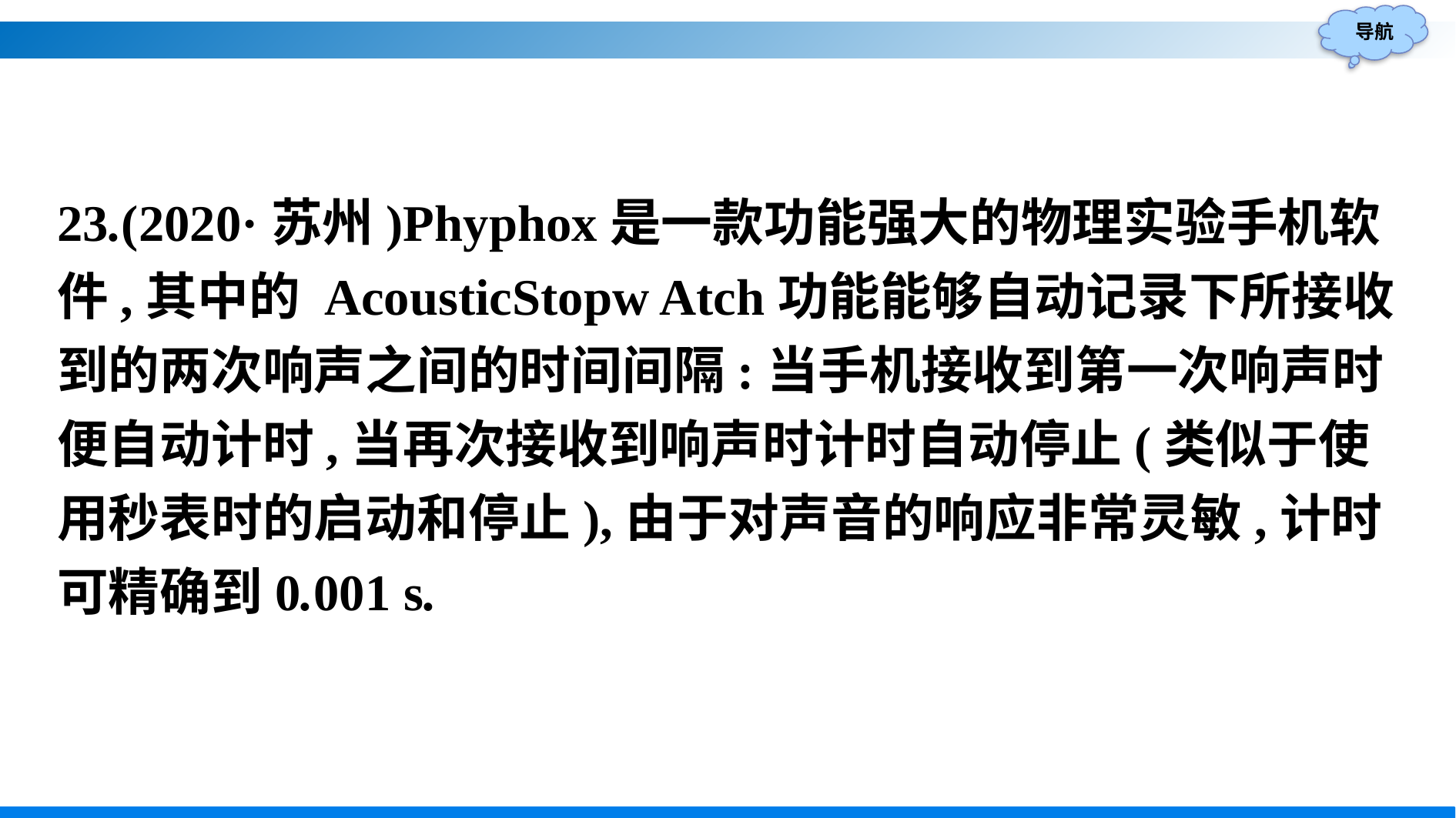

23.(2020·苏州)Phyphox是一款功能强大的物理实验手机软件,其中的 AcousticStopw Atch功能能够自动记录下所接收到的两次响声之间的时间间隔:当手机接收到第一次响声时便自动计时,当再次接收到响声时计时自动停止(类似于使用秒表时的启动和停止),由于对声音的响应非常灵敏,计时可精确到0.001 s.